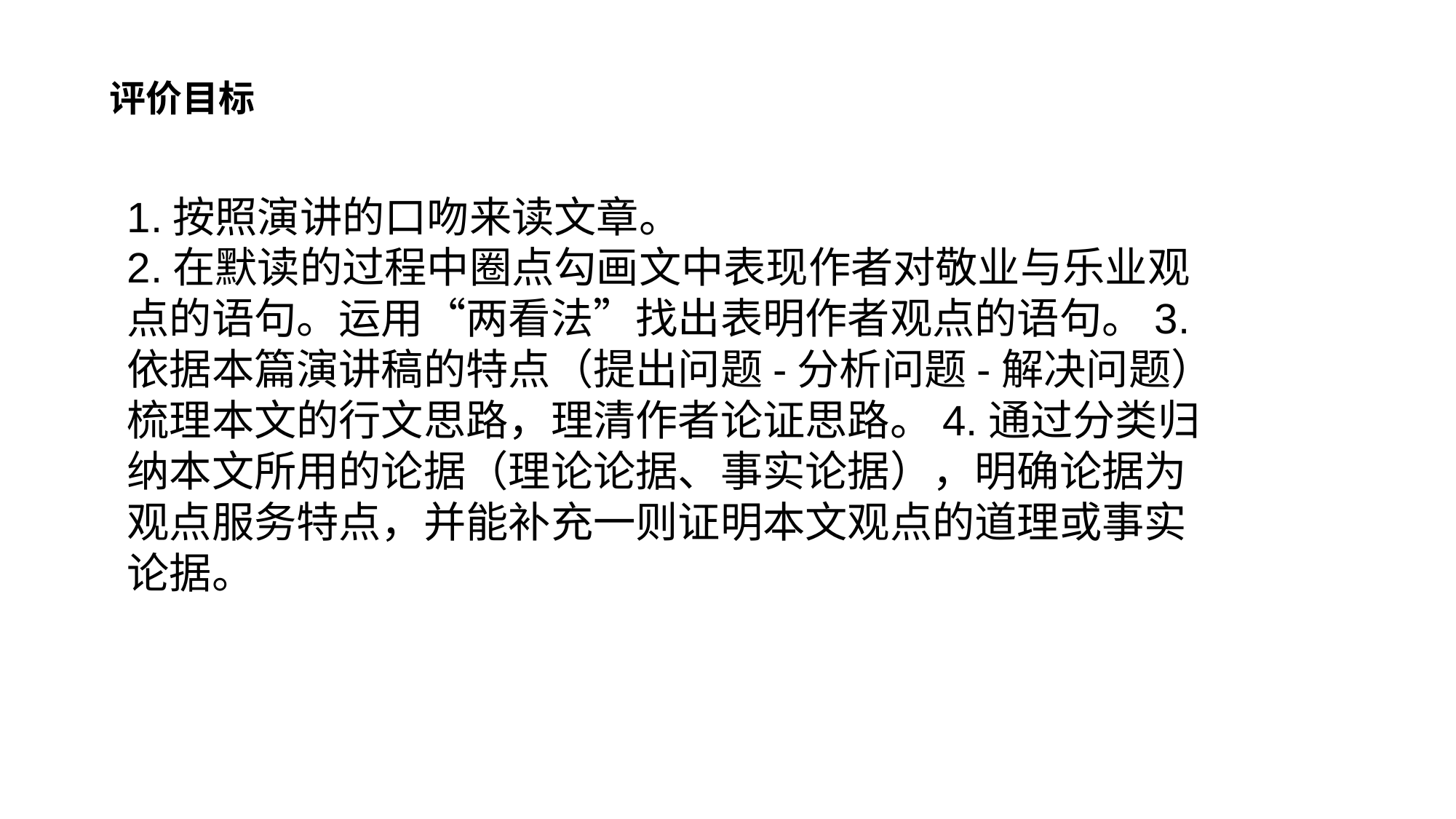

评价目标
1.按照演讲的口吻来读文章。
2.在默读的过程中圈点勾画文中表现作者对敬业与乐业观点的语句。运用“两看法”找出表明作者观点的语句。3.依据本篇演讲稿的特点（提出问题-分析问题-解决问题）梳理本文的行文思路，理清作者论证思路。4.通过分类归纳本文所用的论据（理论论据、事实论据），明确论据为观点服务特点，并能补充一则证明本文观点的道理或事实论据。